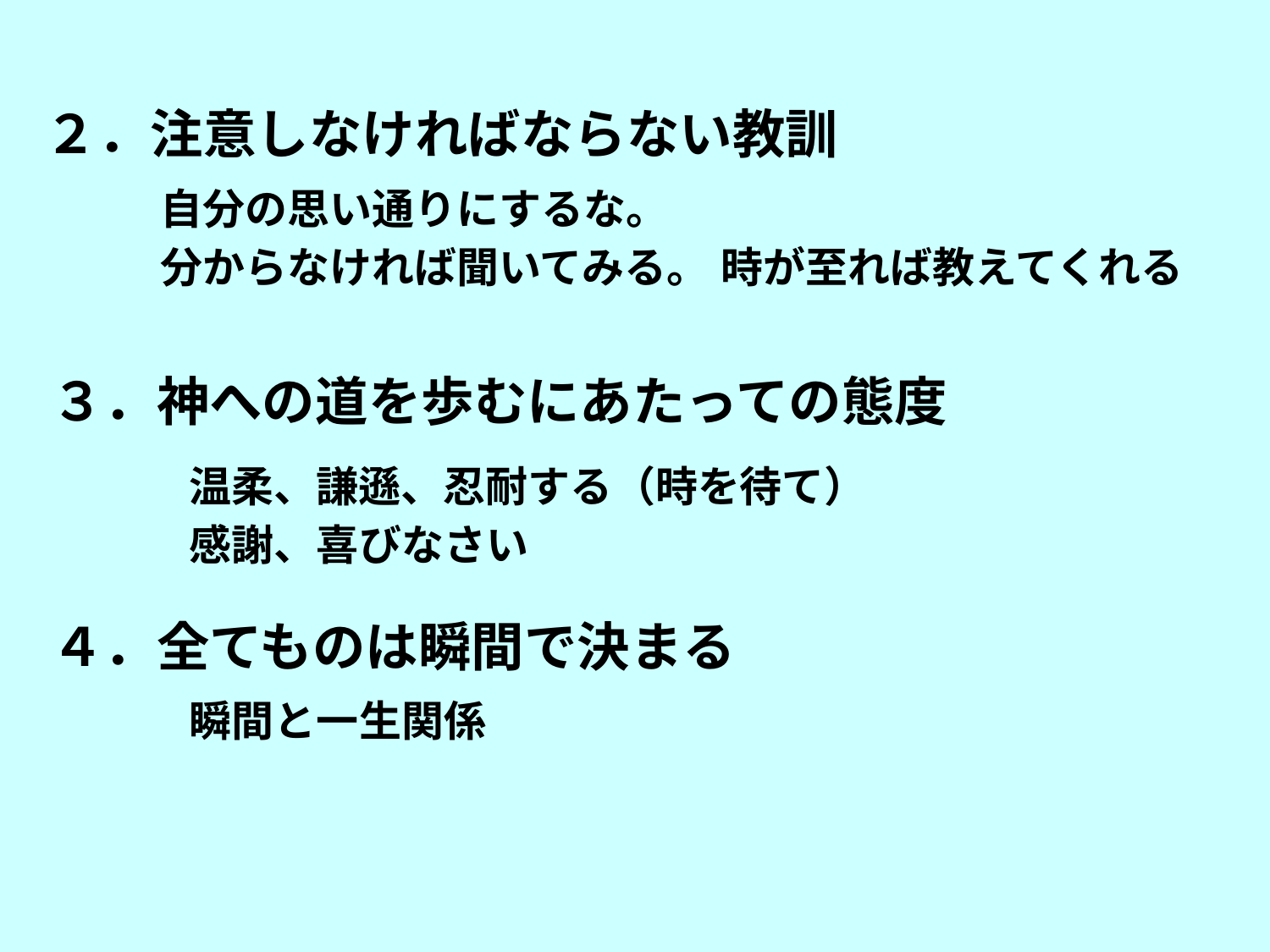

２．注意しなければならない教訓
自分の思い通りにするな。
分からなければ聞いてみる。 時が至れば教えてくれる
３．神への道を歩むにあたっての態度
温柔、謙遜、忍耐する（時を待て）
感謝、喜びなさい
４．全てものは瞬間で決まる
瞬間と一生関係